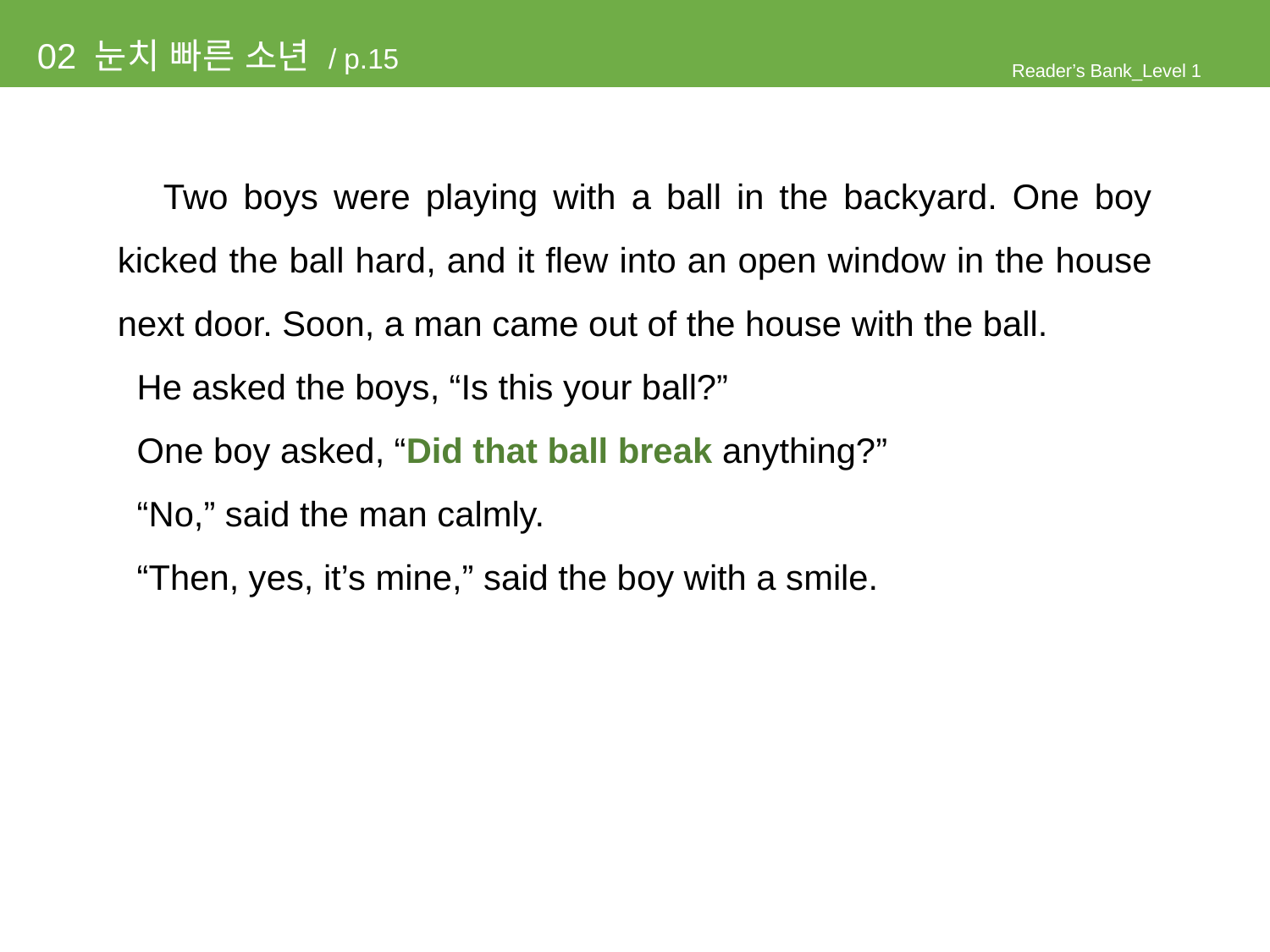

# 02 눈치 빠른 소년 / p.15
Reader’s Bank_Level 1
   Two boys were playing with a ball in the backyard. One boy kicked the ball hard, and it flew into an open window in the house next door. Soon, a man came out of the house with the ball.
  He asked the boys, “Is this your ball?”
  One boy asked, “Did that ball break anything?”
  “No,” said the man calmly.
  “Then, yes, it’s mine,” said the boy with a smile.